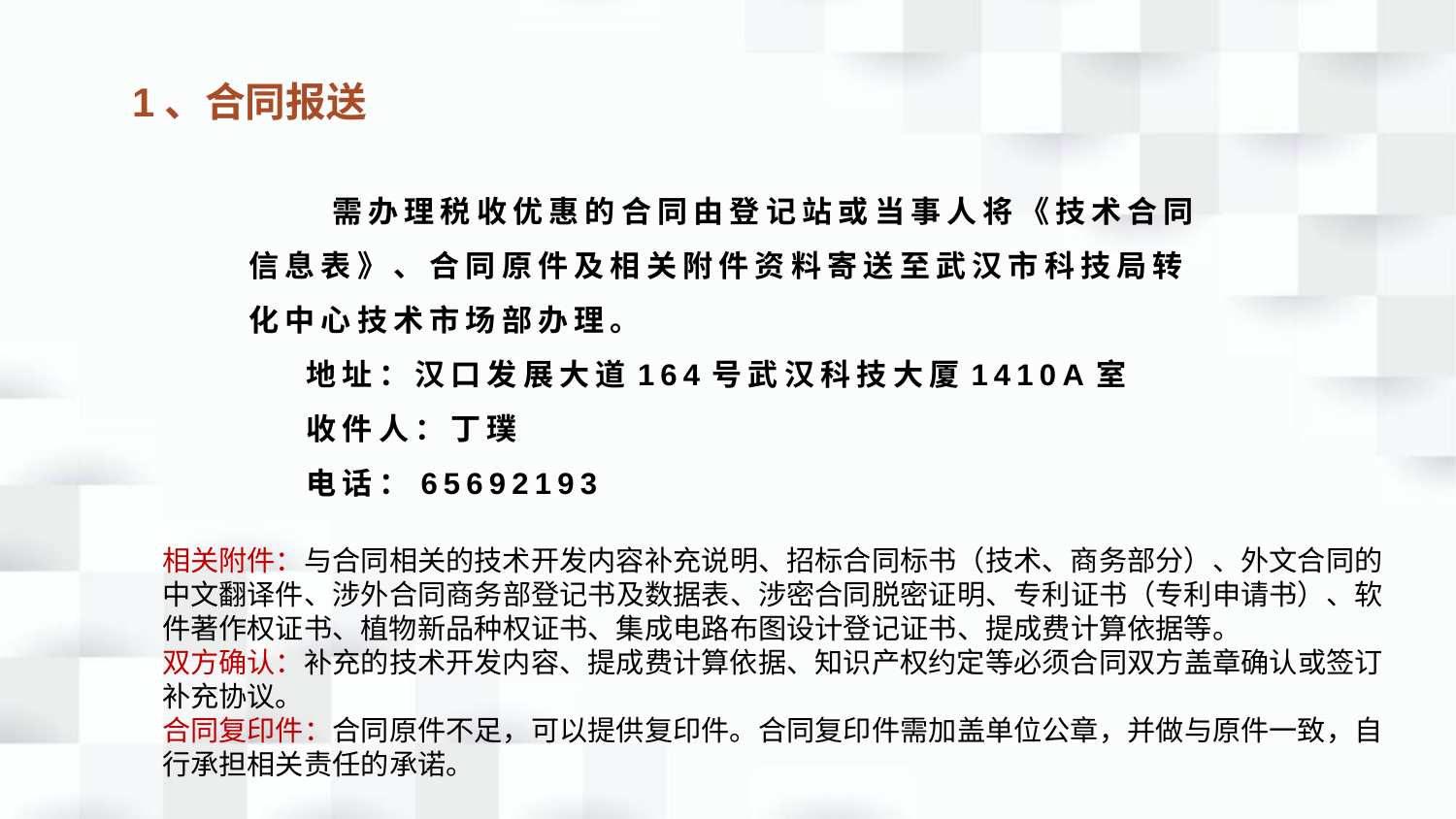

# 1、合同报送
      需办理税收优惠的合同由登记站或当事人将《技术合同信息表》、合同原件及相关附件资料寄送至武汉市科技局转化中心技术市场部办理。
    地址：汉口发展大道164号武汉科技大厦1410A室
    收件人：丁璞
    电话：65692193
相关附件：与合同相关的技术开发内容补充说明、招标合同标书（技术、商务部分）、外文合同的中文翻译件、涉外合同商务部登记书及数据表、涉密合同脱密证明、专利证书（专利申请书）、软件著作权证书、植物新品种权证书、集成电路布图设计登记证书、提成费计算依据等。
双方确认：补充的技术开发内容、提成费计算依据、知识产权约定等必须合同双方盖章确认或签订补充协议。
合同复印件：合同原件不足，可以提供复印件。合同复印件需加盖单位公章，并做与原件一致，自行承担相关责任的承诺。